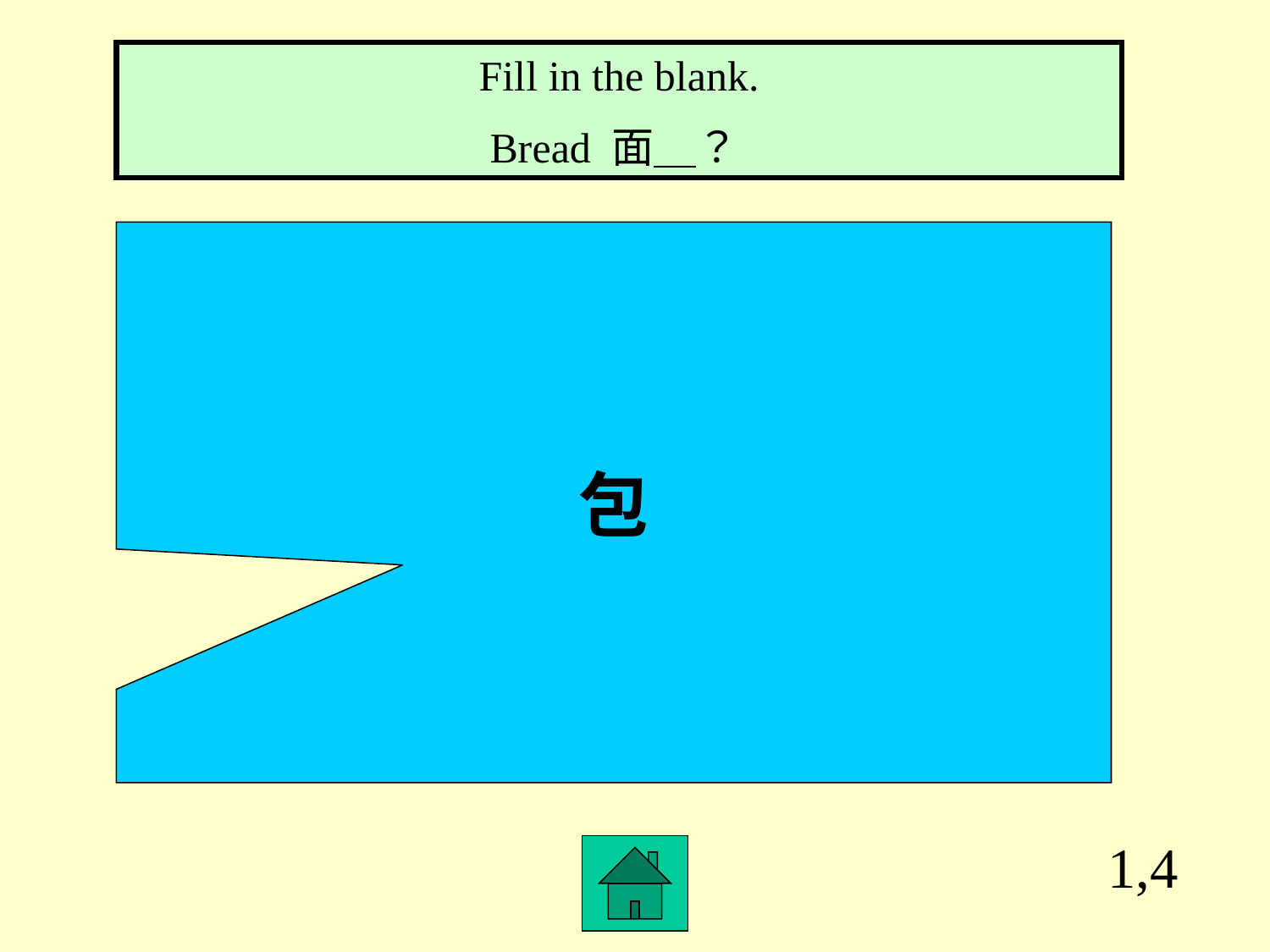

Fill in the blank.
Bread 面＿？
包
1,4